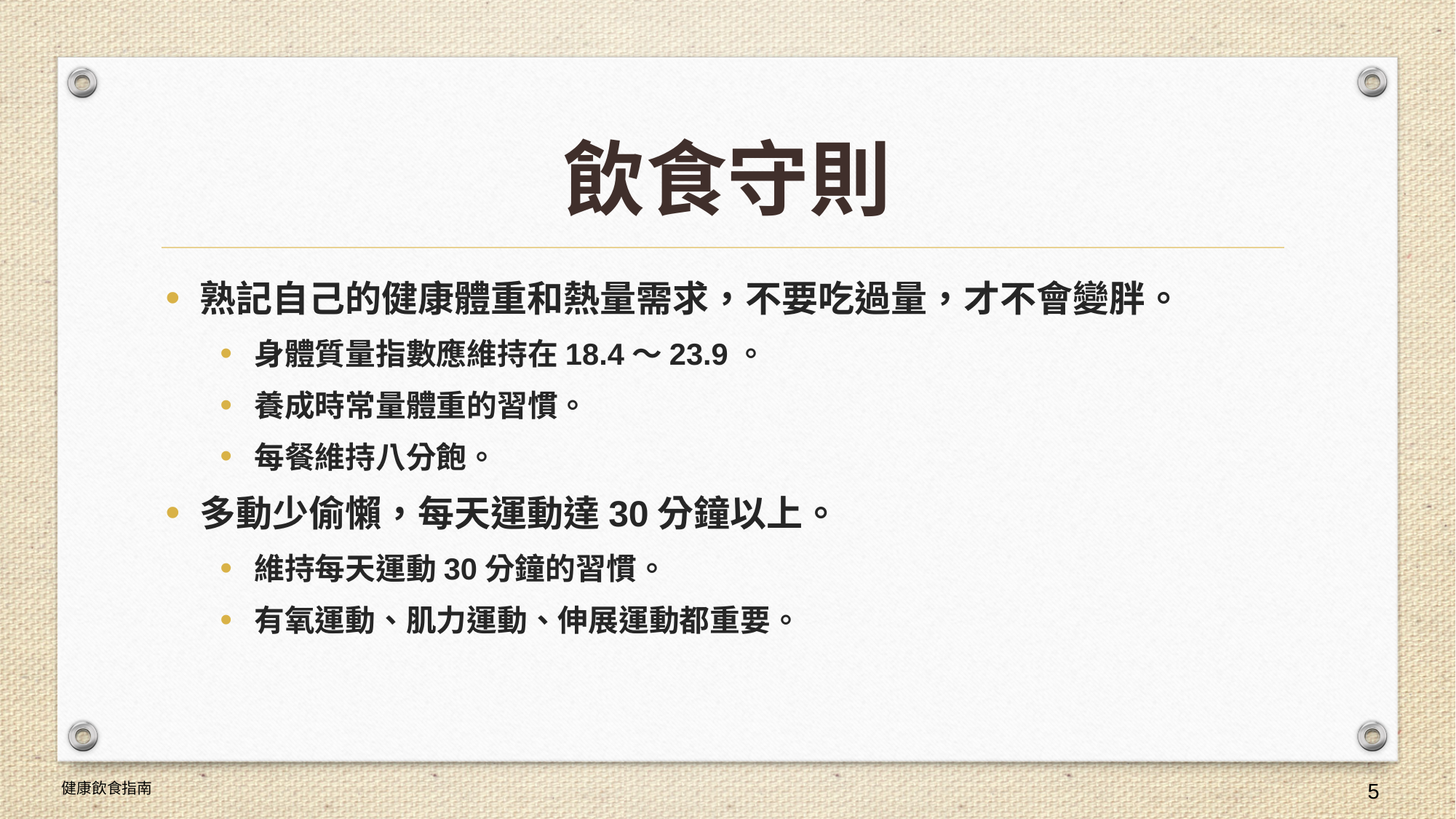

# 飲食守則
熟記自己的健康體重和熱量需求，不要吃過量，才不會變胖。
身體質量指數應維持在18.4～23.9。
養成時常量體重的習慣。
每餐維持八分飽。
多動少偷懶，每天運動達30分鐘以上。
維持每天運動30分鐘的習慣。
有氧運動、肌力運動、伸展運動都重要。
健康飲食指南
5